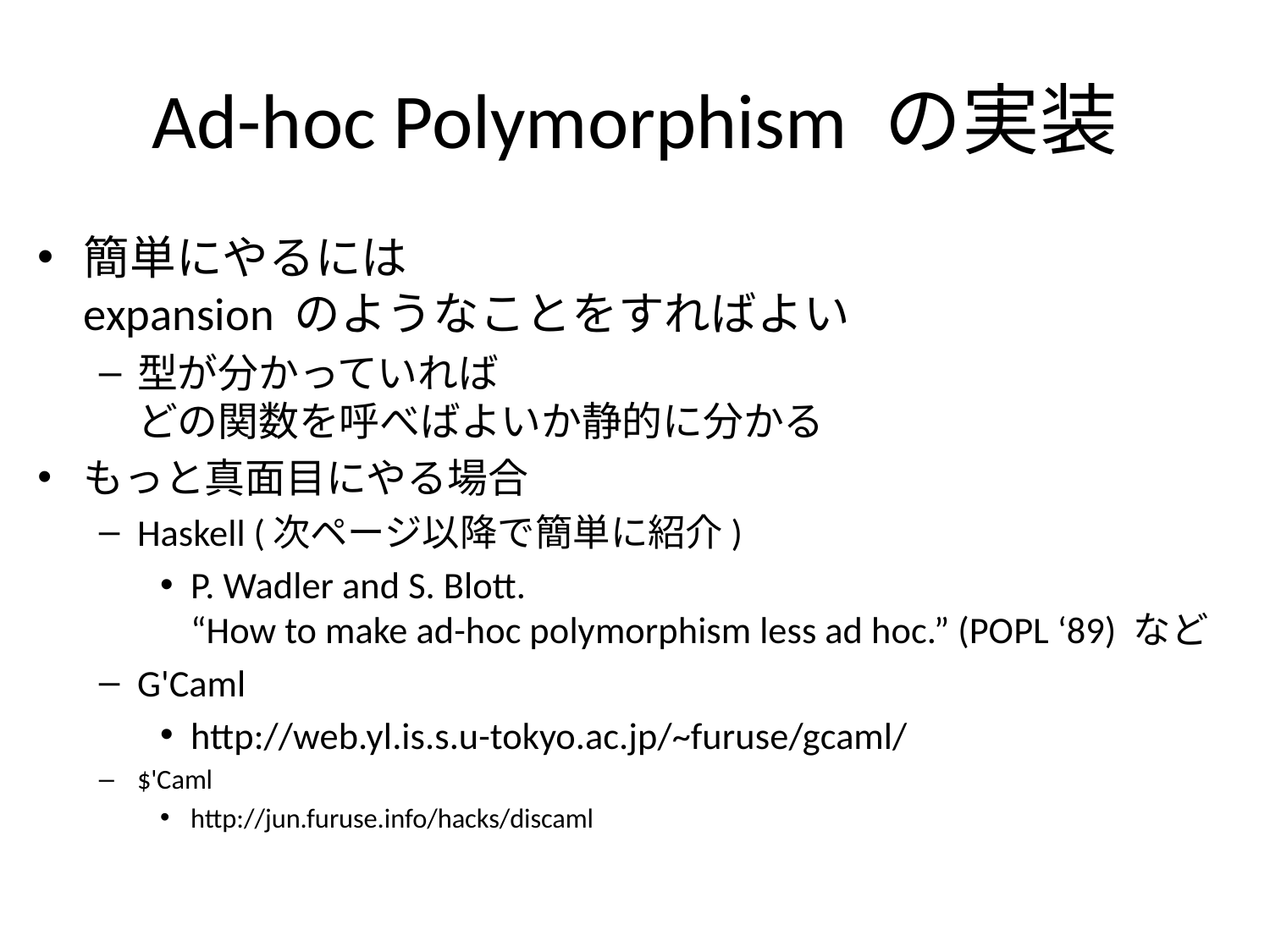

# Ad-hoc Polymorphism の実装
簡単にやるには
expansion のようなことをすればよい
型が分かっていれば
どの関数を呼べばよいか静的に分かる
もっと真面目にやる場合
Haskell (次ページ以降で簡単に紹介)
P. Wadler and S. Blott.
“How to make ad-hoc polymorphism less ad hoc.” (POPL ‘89) など
G'Caml
http://web.yl.is.s.u-tokyo.ac.jp/~furuse/gcaml/
$'Caml
http://jun.furuse.info/hacks/discaml